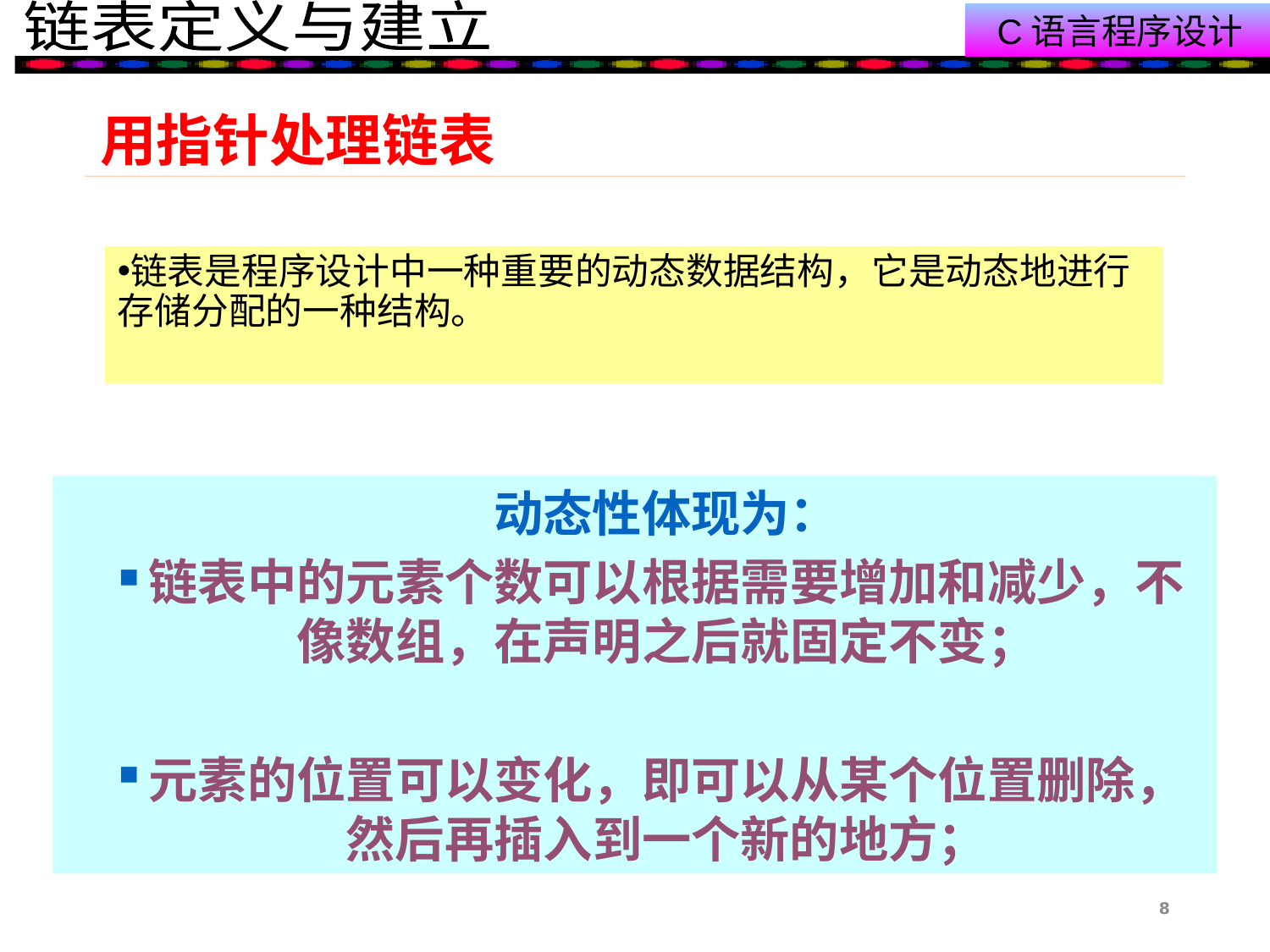

# 用指针处理链表
链表是程序设计中一种重要的动态数据结构，它是动态地进行存储分配的一种结构。

动态性体现为：
链表中的元素个数可以根据需要增加和减少，不像数组，在声明之后就固定不变；

元素的位置可以变化，即可以从某个位置删除，然后再插入到一个新的地方；
8